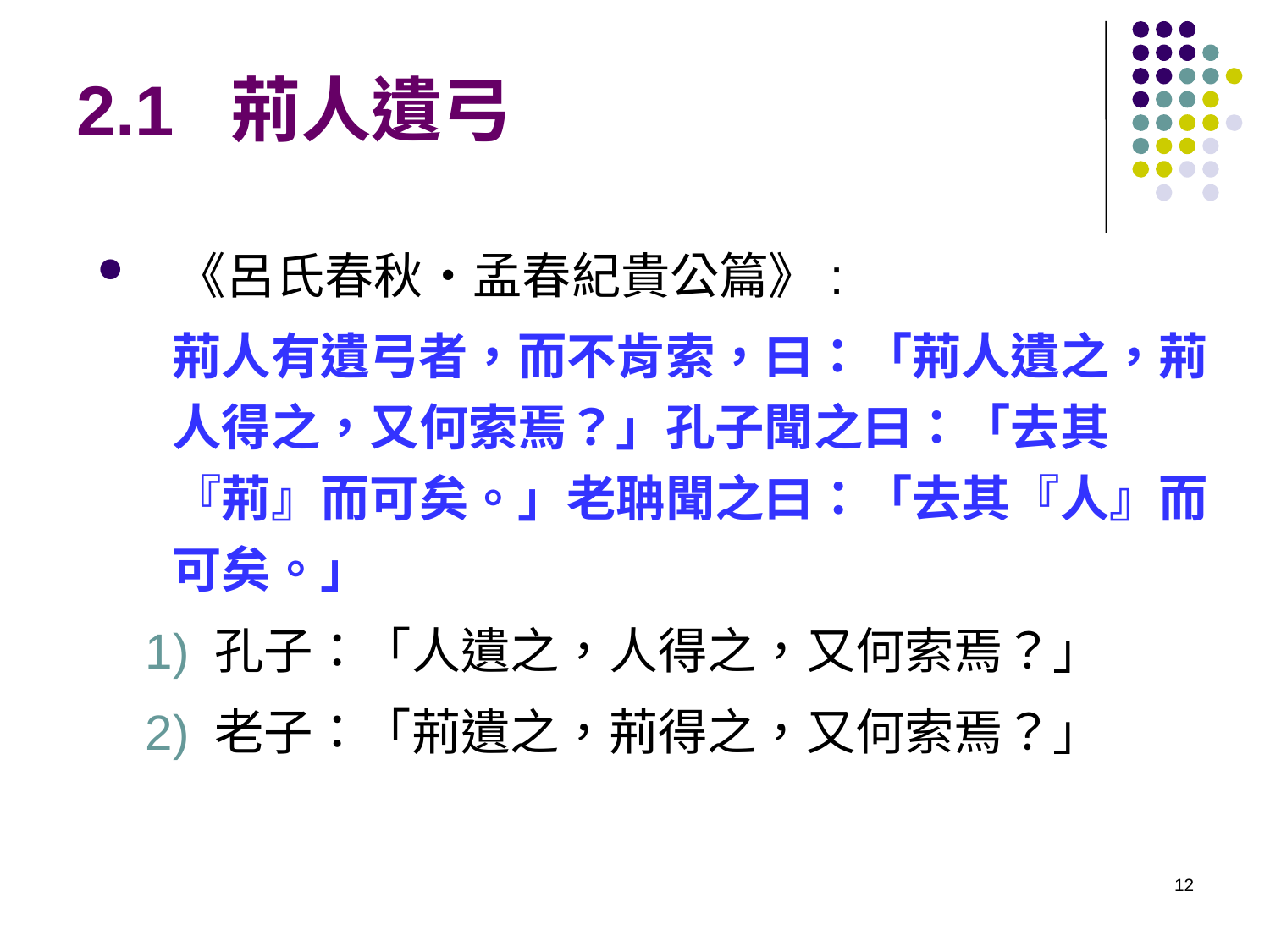

# 2.1  荊人遺弓
《呂氏春秋‧孟春紀貴公篇》:
荊人有遺弓者，而不肯索，曰：「荊人遺之，荊人得之，又何索焉？」孔子聞之曰：「去其『荊』而可矣。」老聃聞之曰：「去其『人』而可矣。」
孔子：「人遺之，人得之，又何索焉？」
老子：「荊遺之，荊得之，又何索焉？」
12